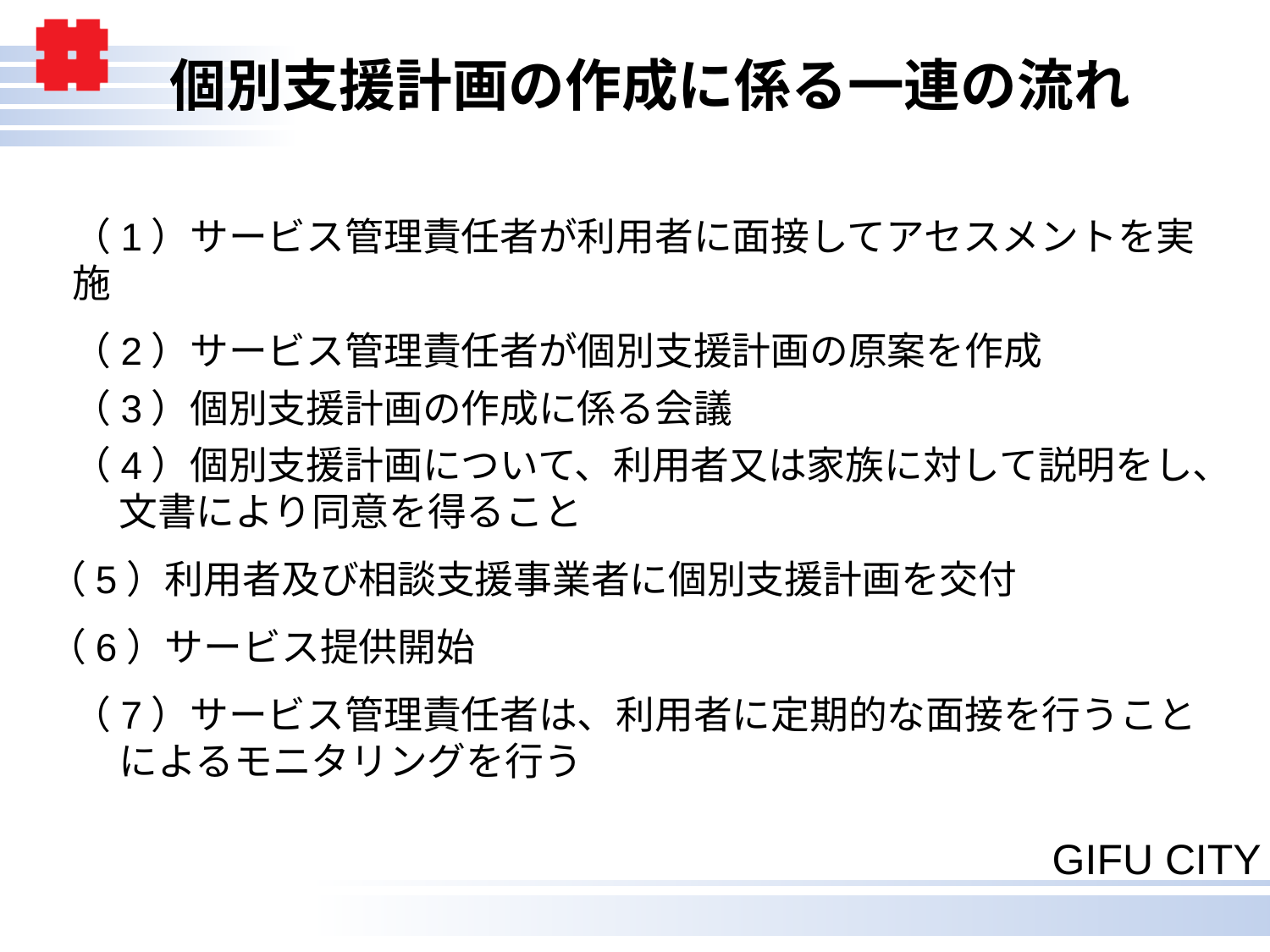

# 個別支援計画の作成に係る一連の流れ
（1）サービス管理責任者が利用者に面接してアセスメントを実施
（2）サービス管理責任者が個別支援計画の原案を作成
（3）個別支援計画の作成に係る会議
（4）個別支援計画について、利用者又は家族に対して説明をし、文書により同意を得ること
（5）利用者及び相談支援事業者に個別支援計画を交付
（6）サービス提供開始
（7）サービス管理責任者は、利用者に定期的な面接を行うことによるモニタリングを行う